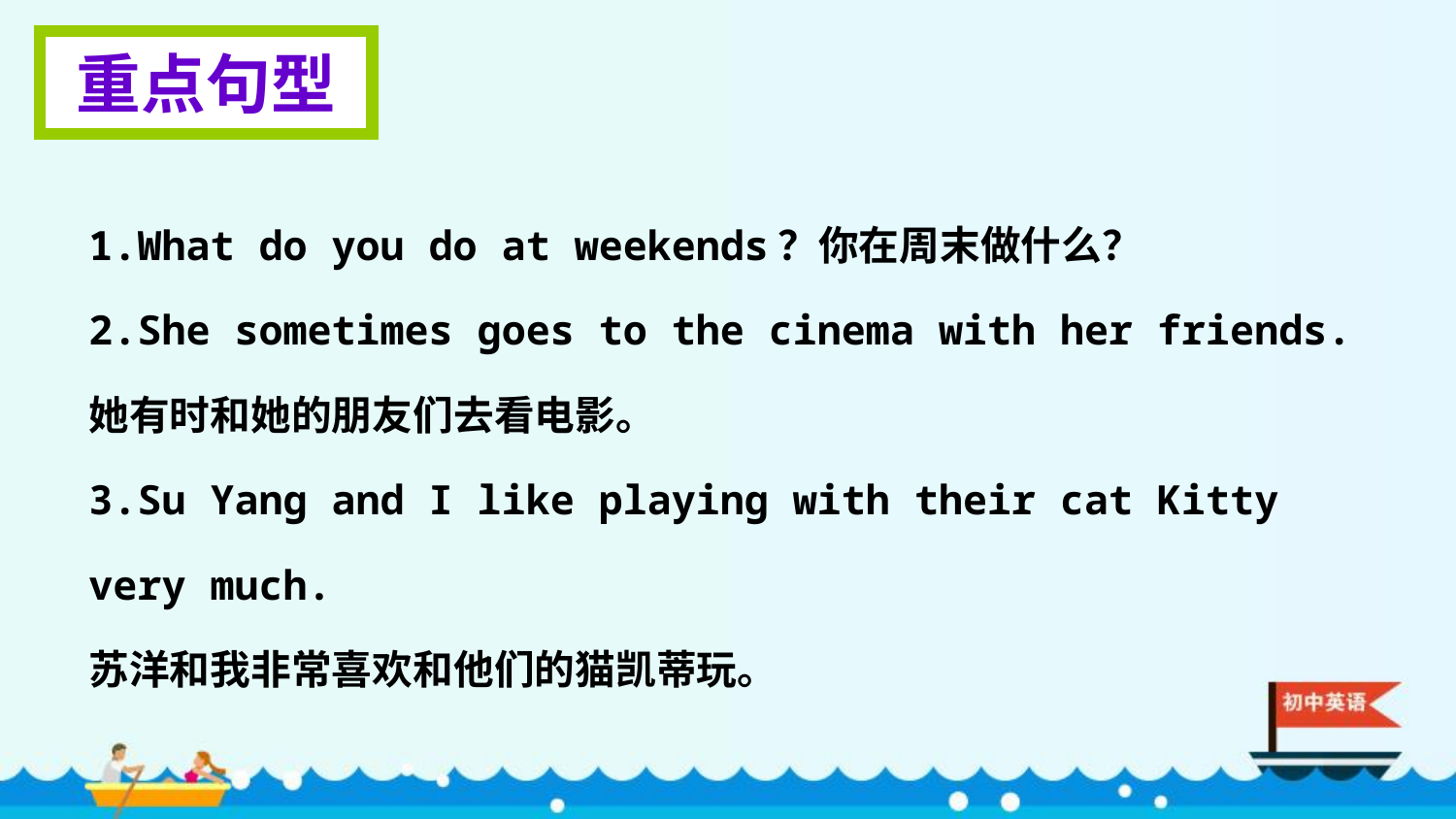

重点句型
1.What do you do at weekends？你在周末做什么？
2.She sometimes goes to the cinema with her friends.
她有时和她的朋友们去看电影。
3.Su Yang and I like playing with their cat Kitty very much.
苏洋和我非常喜欢和他们的猫凯蒂玩。